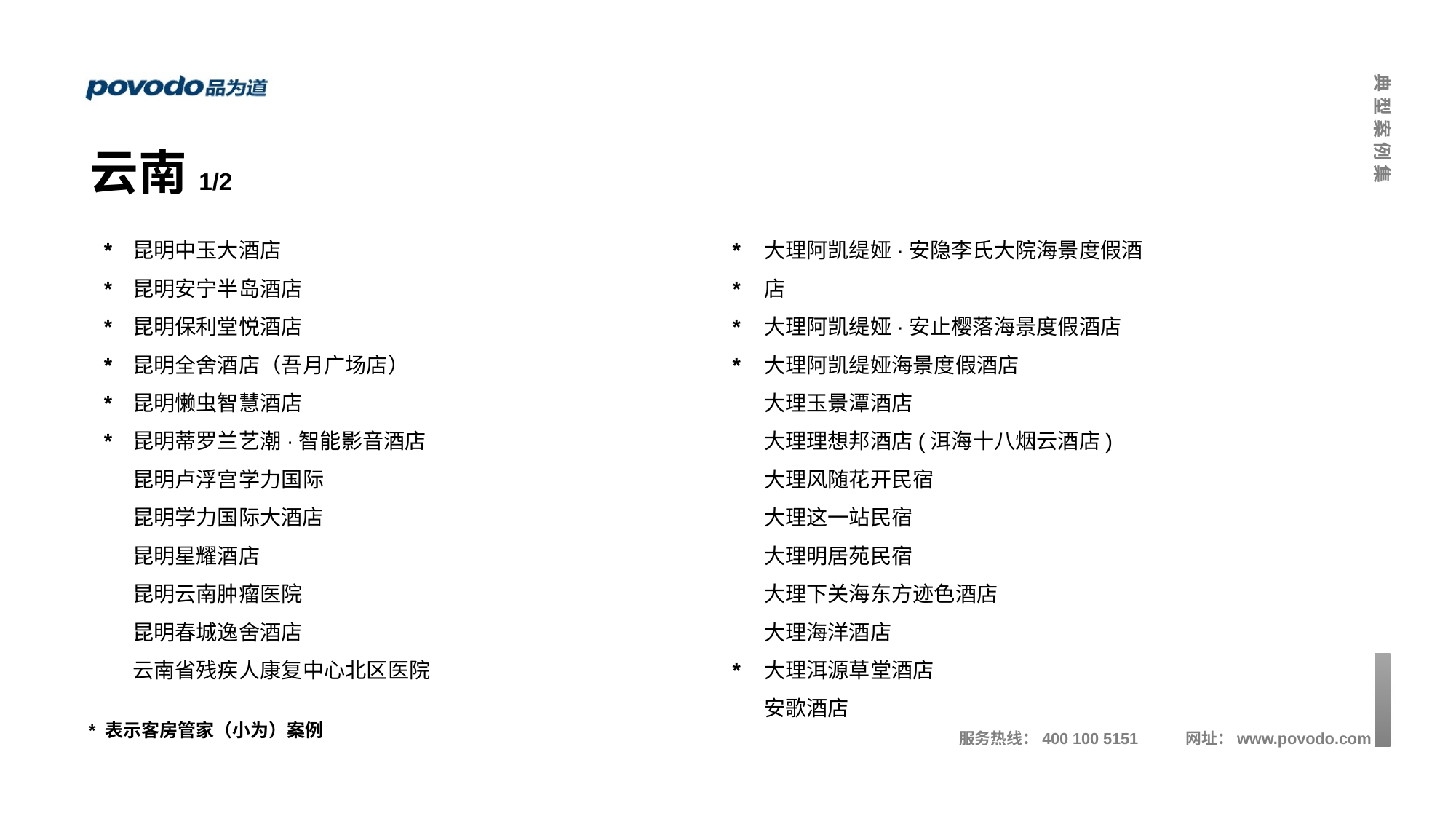

云南1/2
*
*
*
*
*
*
昆明中玉大酒店
昆明安宁半岛酒店
昆明保利堂悦酒店
昆明全舍酒店（吾月广场店）
昆明懒虫智慧酒店
昆明蒂罗兰艺潮·智能影音酒店
昆明卢浮宫学力国际
昆明学力国际大酒店
昆明星耀酒店
昆明云南肿瘤医院
昆明春城逸舍酒店
云南省残疾人康复中心北区医院
*
*
*
*

*
大理阿凯缇娅·安隐李氏大院海景度假酒店
大理阿凯缇娅·安止樱落海景度假酒店
大理阿凯缇娅海景度假酒店
大理玉景潭酒店
大理理想邦酒店(洱海十八烟云酒店)
大理风随花开民宿
大理这一站民宿
大理明居苑民宿
大理下关海东方迹色酒店
大理海洋酒店
大理洱源草堂酒店
安歌酒店